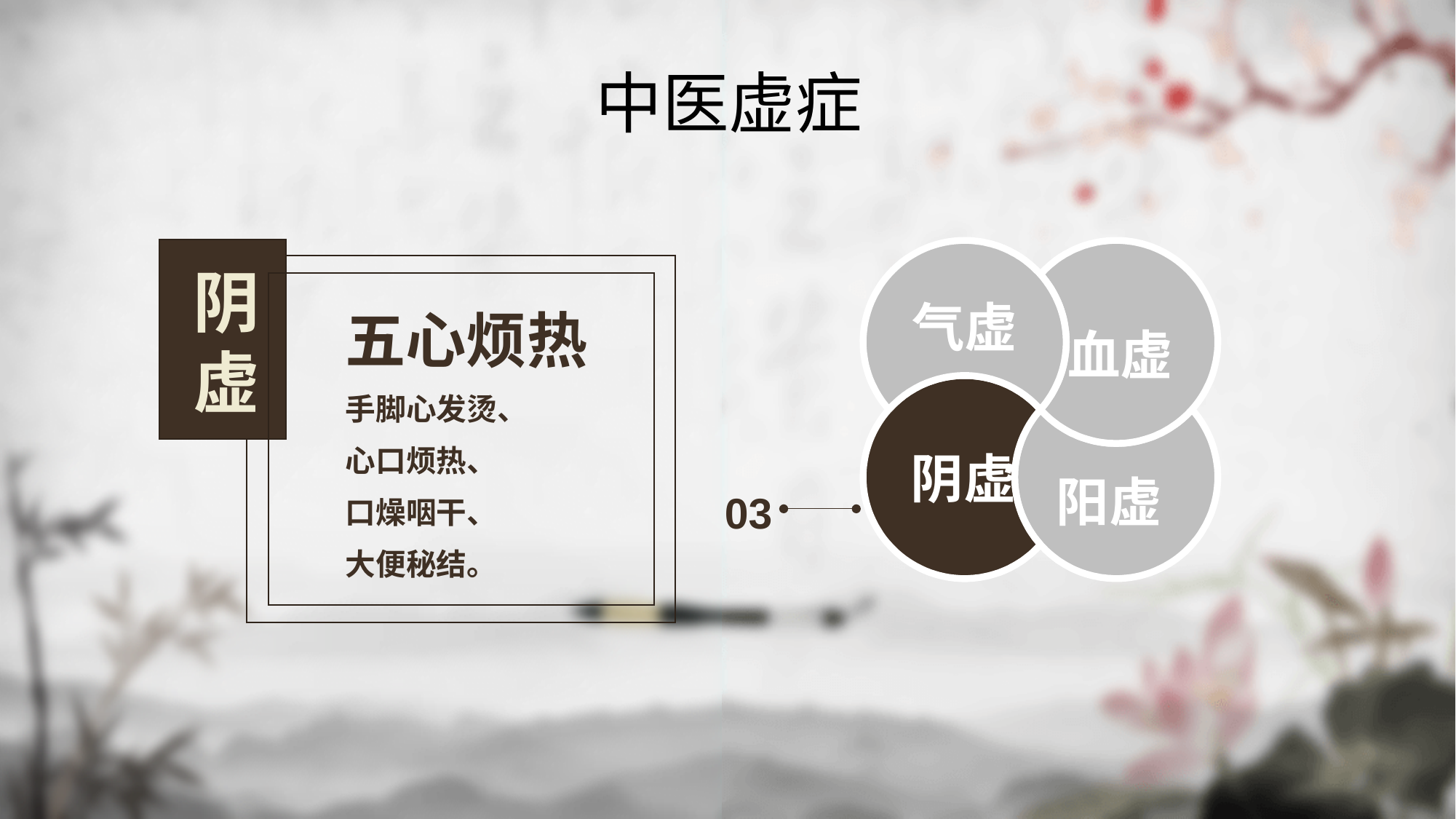

中医虚症

阴虚

五心烦热
手脚心发烫、
心口烦热、
口燥咽干、
大便秘结。

气虚
血虚

阴虚
阳虚
03